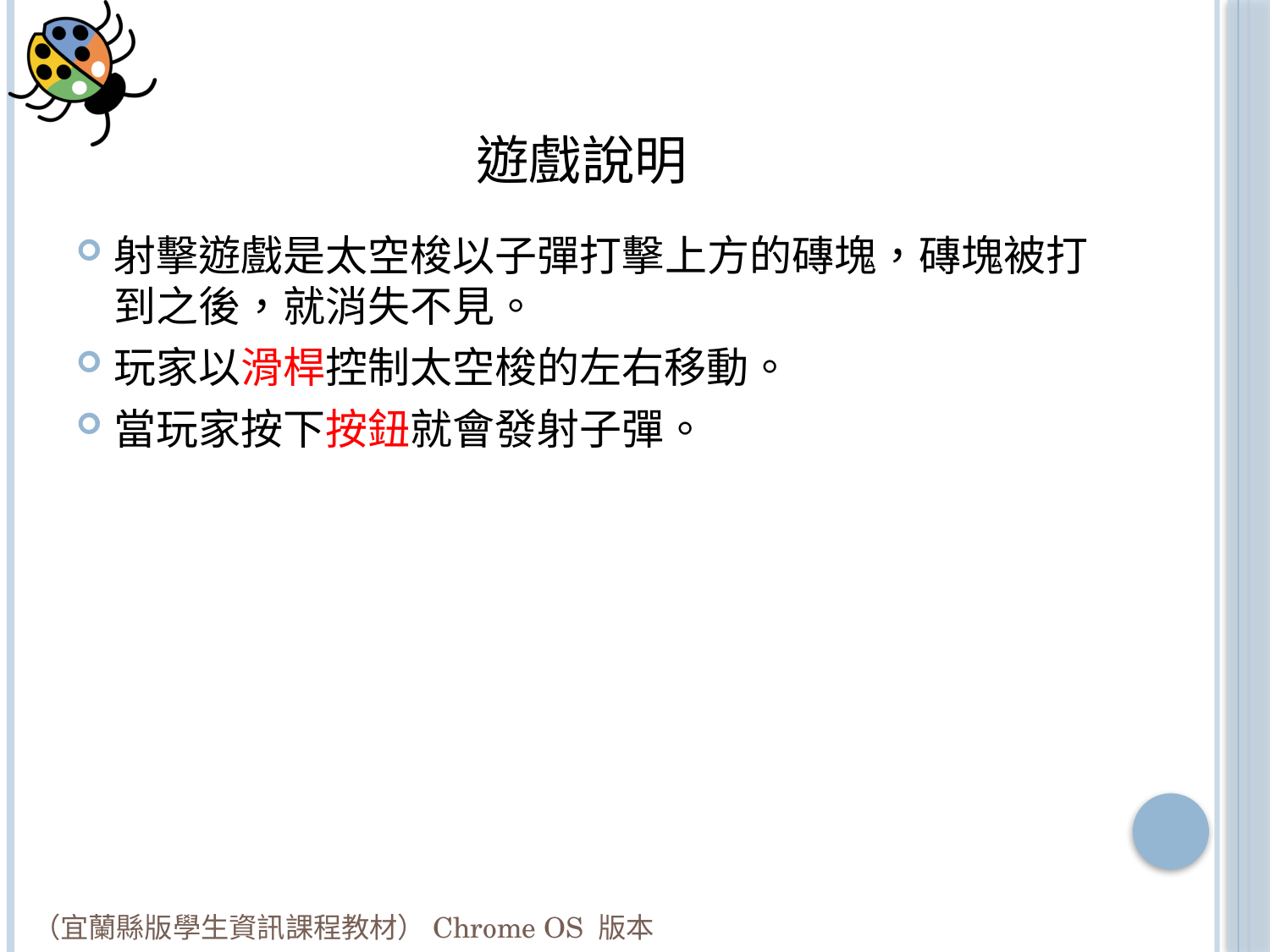

# 遊戲說明
射擊遊戲是太空梭以子彈打擊上方的磚塊，磚塊被打到之後，就消失不見。
玩家以滑桿控制太空梭的左右移動。
當玩家按下按鈕就會發射子彈。
（宜蘭縣版學生資訊課程教材）Chrome OS 版本